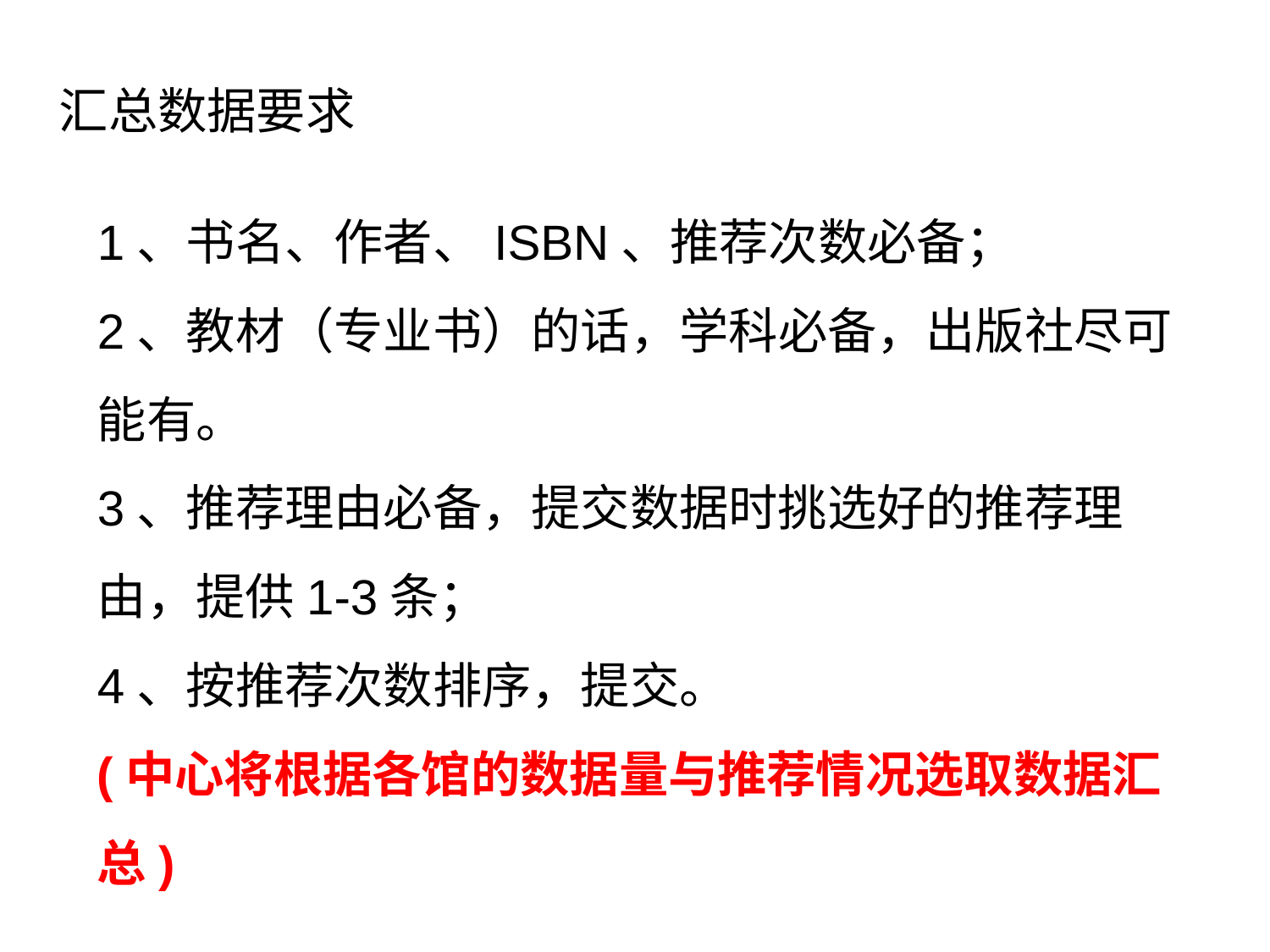

汇总数据要求
1、书名、作者、ISBN、推荐次数必备；
2、教材（专业书）的话，学科必备，出版社尽可能有。
3、推荐理由必备，提交数据时挑选好的推荐理由，提供1-3条；
4、按推荐次数排序，提交。
(中心将根据各馆的数据量与推荐情况选取数据汇总)